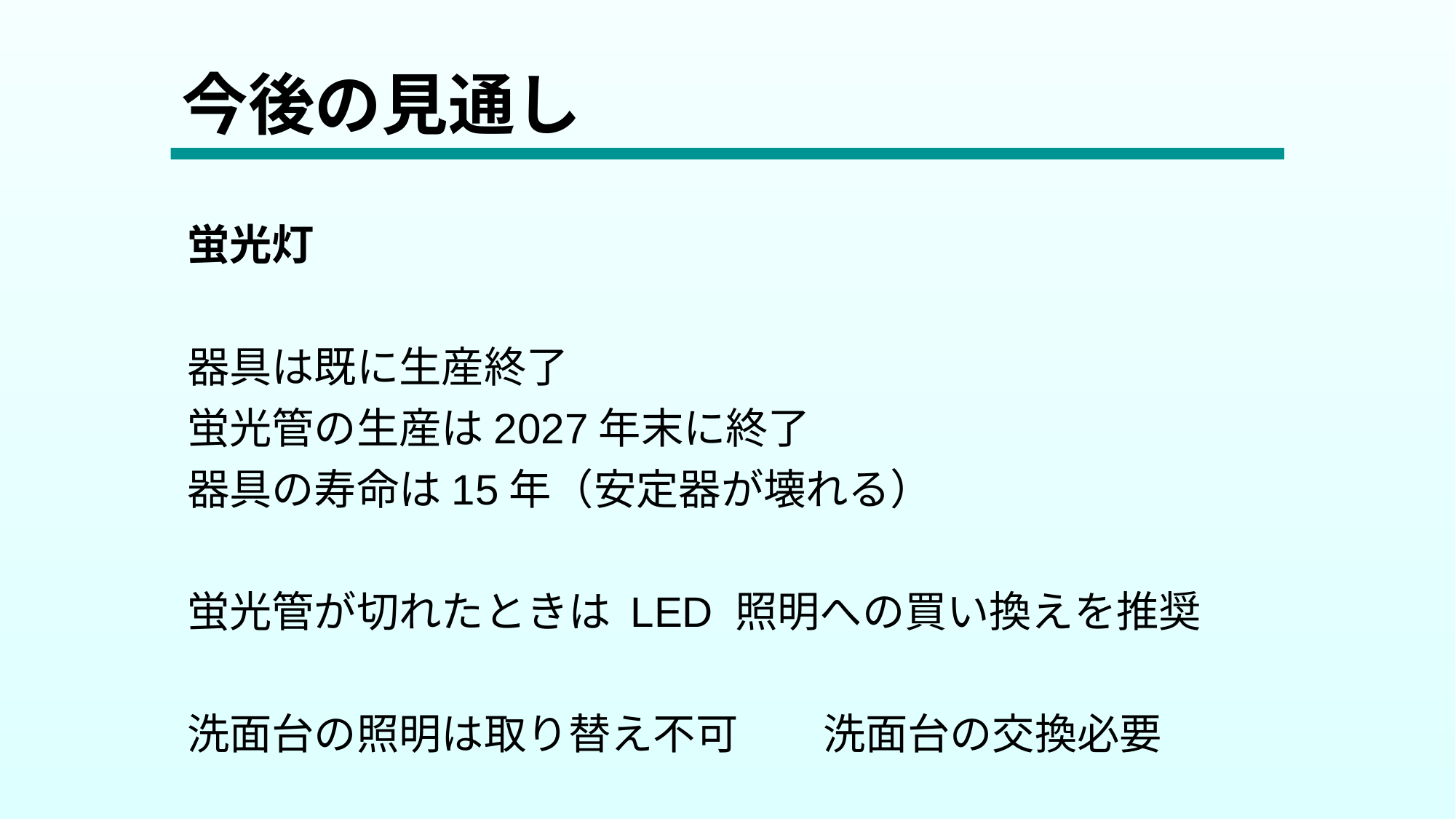

# 今後の見通し
蛍光灯

器具は既に生産終了
蛍光管の生産は2027年末に終了
器具の寿命は15年（安定器が壊れる）

蛍光管が切れたときは LED 照明への買い換えを推奨

洗面台の照明は取り替え不可　　洗面台の交換必要